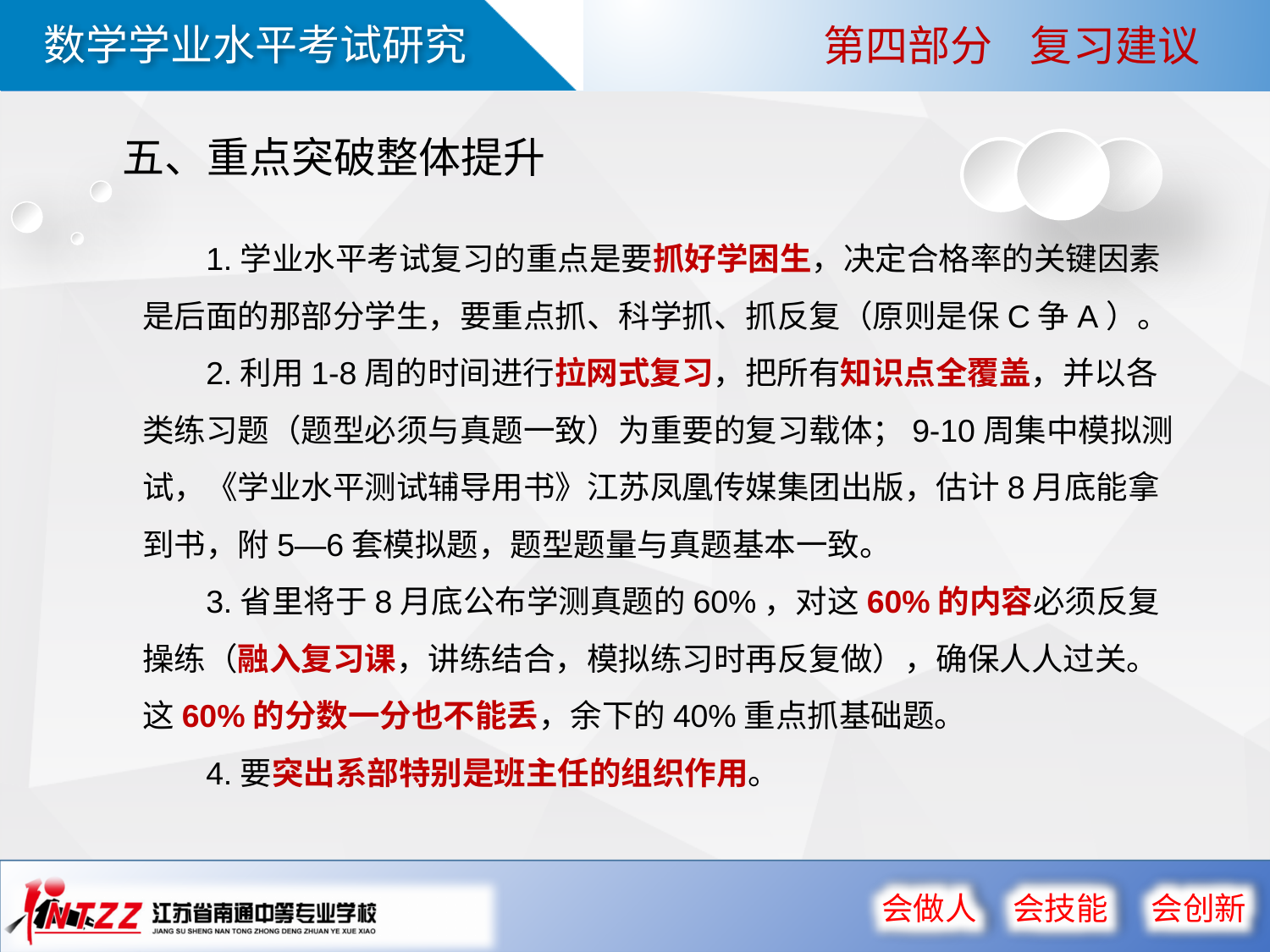

第四部分    复习建议
五、重点突破整体提升

1.学业水平考试复习的重点是要抓好学困生，决定合格率的关键因素是后面的那部分学生，要重点抓、科学抓、抓反复（原则是保C争A）。
2.利用1-8周的时间进行拉网式复习，把所有知识点全覆盖，并以各类练习题（题型必须与真题一致）为重要的复习载体；9-10周集中模拟测试，《学业水平测试辅导用书》江苏凤凰传媒集团出版，估计8月底能拿到书，附5—6套模拟题，题型题量与真题基本一致。
3.省里将于8月底公布学测真题的60%，对这60%的内容必须反复操练（融入复习课，讲练结合，模拟练习时再反复做），确保人人过关。这60%的分数一分也不能丢，余下的40%重点抓基础题。
4.要突出系部特别是班主任的组织作用。